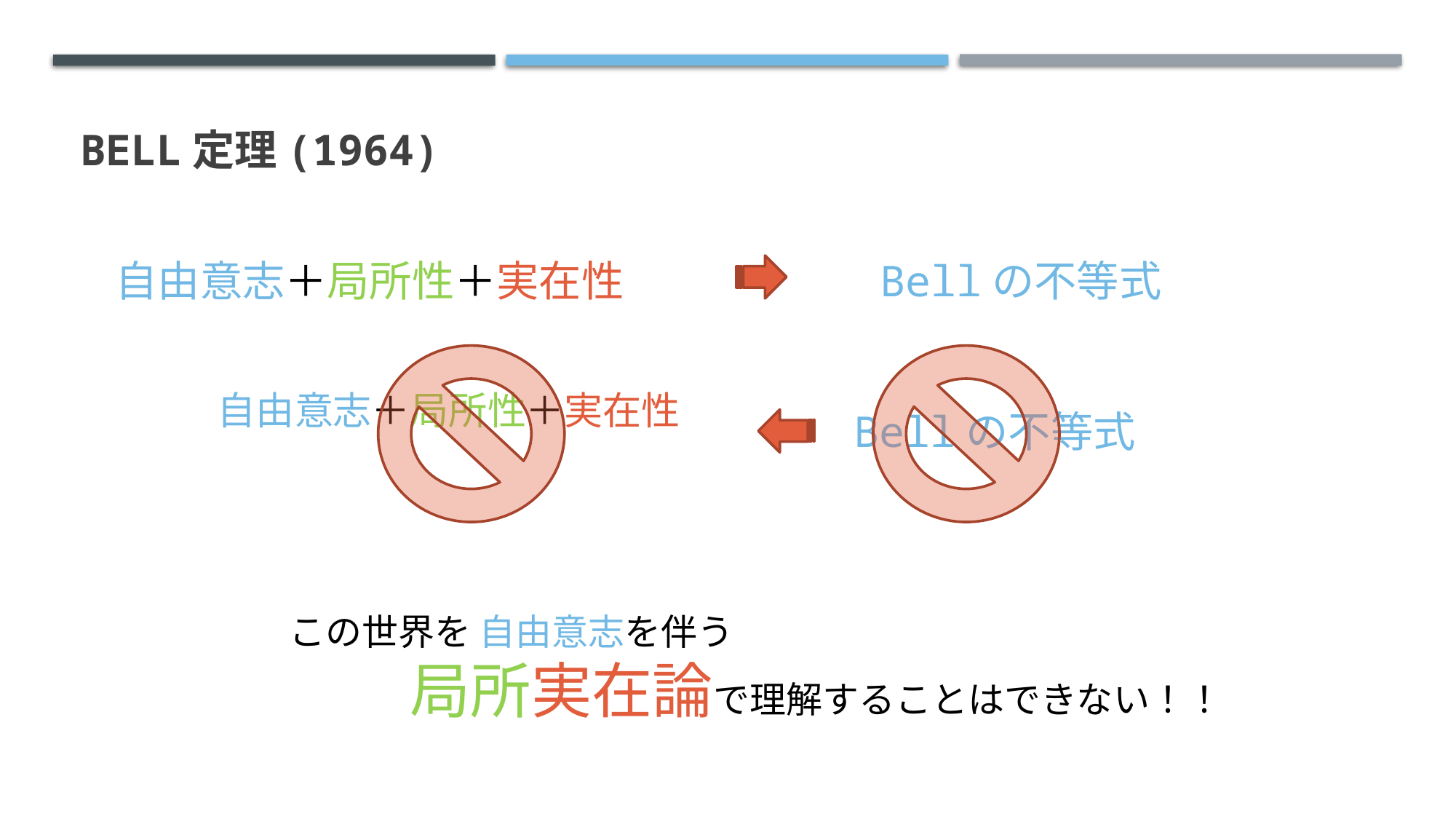

# Bell定理(1964)
自由意志＋局所性＋実在性　　　　　　　　　   Bellの不等式

Bellの不等式
自由意志＋局所性＋実在性
この世界を 自由意志を伴う
　　局所実在論で理解することはできない！！